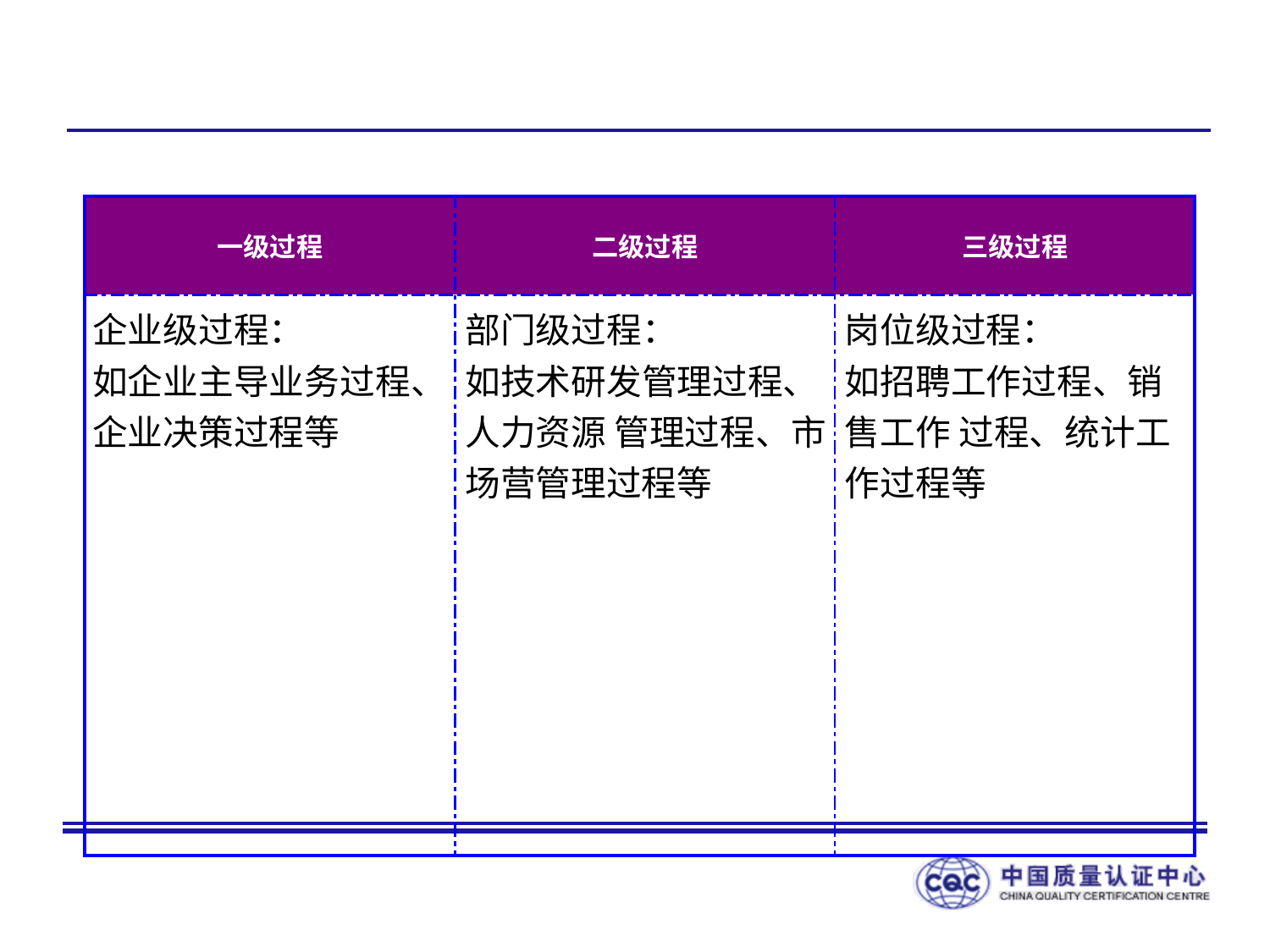

#
| 一级过程 | 二级过程 | 三级过程 |
| --- | --- | --- |
| 企业级过程： 如企业主导业务过程、企业决策过程等 | 部门级过程： 如技术研发管理过程、人力资源 管理过程、市场营管理过程等 | 岗位级过程： 如招聘工作过程、销售工作 过程、统计工作过程等 |